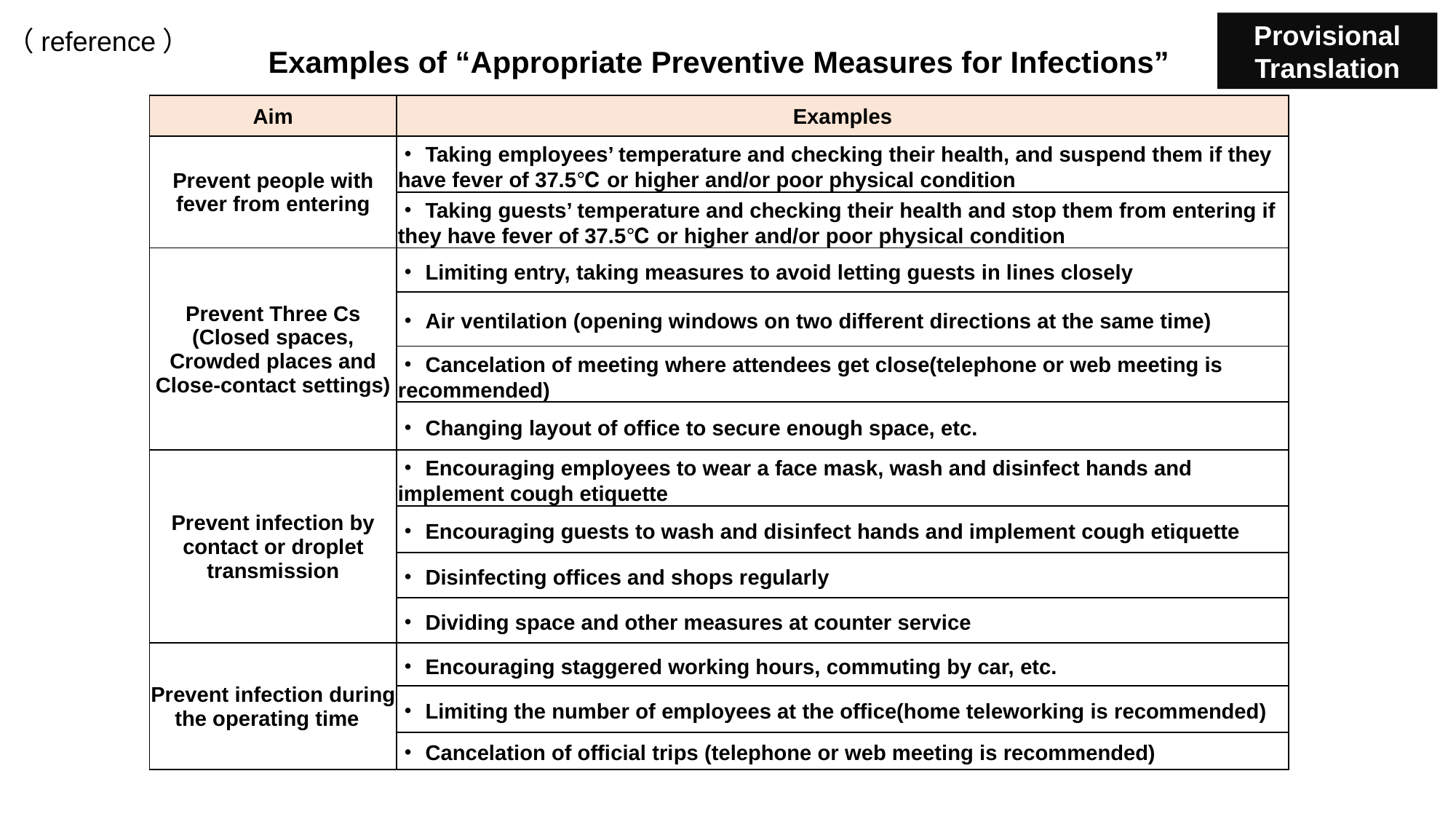

Provisional Translation
（reference）
# Examples of “Appropriate Preventive Measures for Infections”
| Aim | Examples |
| --- | --- |
| Prevent people with fever from entering | ・Taking employees’ temperature and checking their health, and suspend them if they have fever of 37.5℃ or higher and/or poor physical condition |
|  | ・Taking guests’ temperature and checking their health and stop them from entering if they have fever of 37.5℃ or higher and/or poor physical condition |
| Prevent Three Cs (Closed spaces, Crowded places and Close-contact settings) | ・Limiting entry, taking measures to avoid letting guests in lines closely |
|  | ・Air ventilation (opening windows on two different directions at the same time) |
|  | ・Cancelation of meeting where attendees get close(telephone or web meeting is recommended) |
|  | ・Changing layout of office to secure enough space, etc. |
| Prevent infection by contact or droplet transmission | ・Encouraging employees to wear a face mask, wash and disinfect hands and implement cough etiquette |
|  | ・Encouraging guests to wash and disinfect hands and implement cough etiquette |
|  | ・Disinfecting offices and shops regularly |
|  | ・Dividing space and other measures at counter service |
| Prevent infection during the operating time | ・Encouraging staggered working hours, commuting by car, etc. |
|  | ・Limiting the number of employees at the office(home teleworking is recommended) |
|  | ・Cancelation of official trips (telephone or web meeting is recommended) |